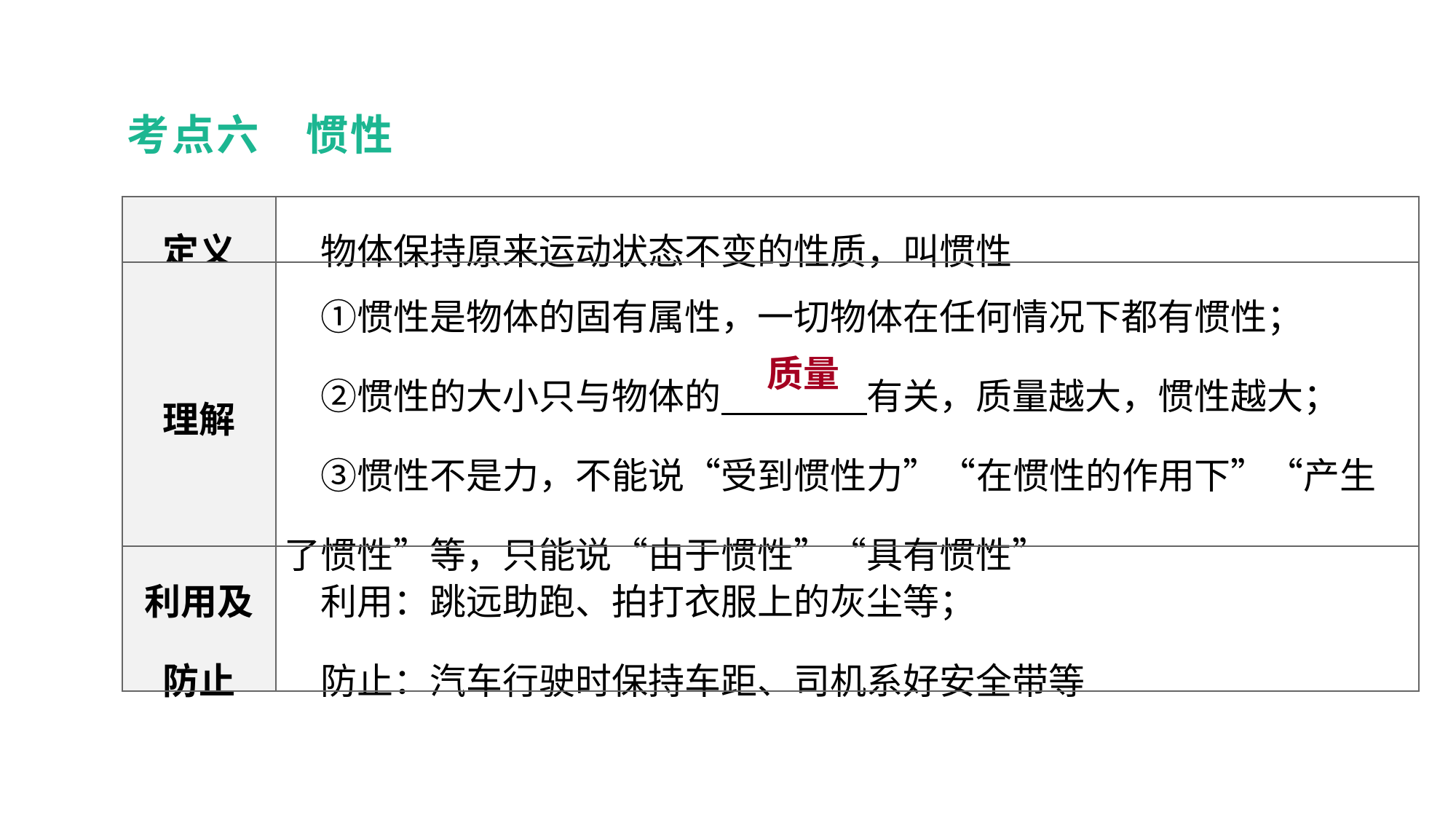

考点六　惯性
| 定义 | 物体保持原来运动状态不变的性质，叫惯性 |
| --- | --- |
| 理解 | ①惯性是物体的固有属性，一切物体在任何情况下都有惯性； 　②惯性的大小只与物体的　　　　有关，质量越大，惯性越大；  　③惯性不是力，不能说“受到惯性力”“在惯性的作用下”“产生了惯性”等，只能说“由于惯性”“具有惯性” |
| 利用及 防止 | 利用：跳远助跑、拍打衣服上的灰尘等； 　防止：汽车行驶时保持车距、司机系好安全带等 |
教材梳理 夯实基础
质量